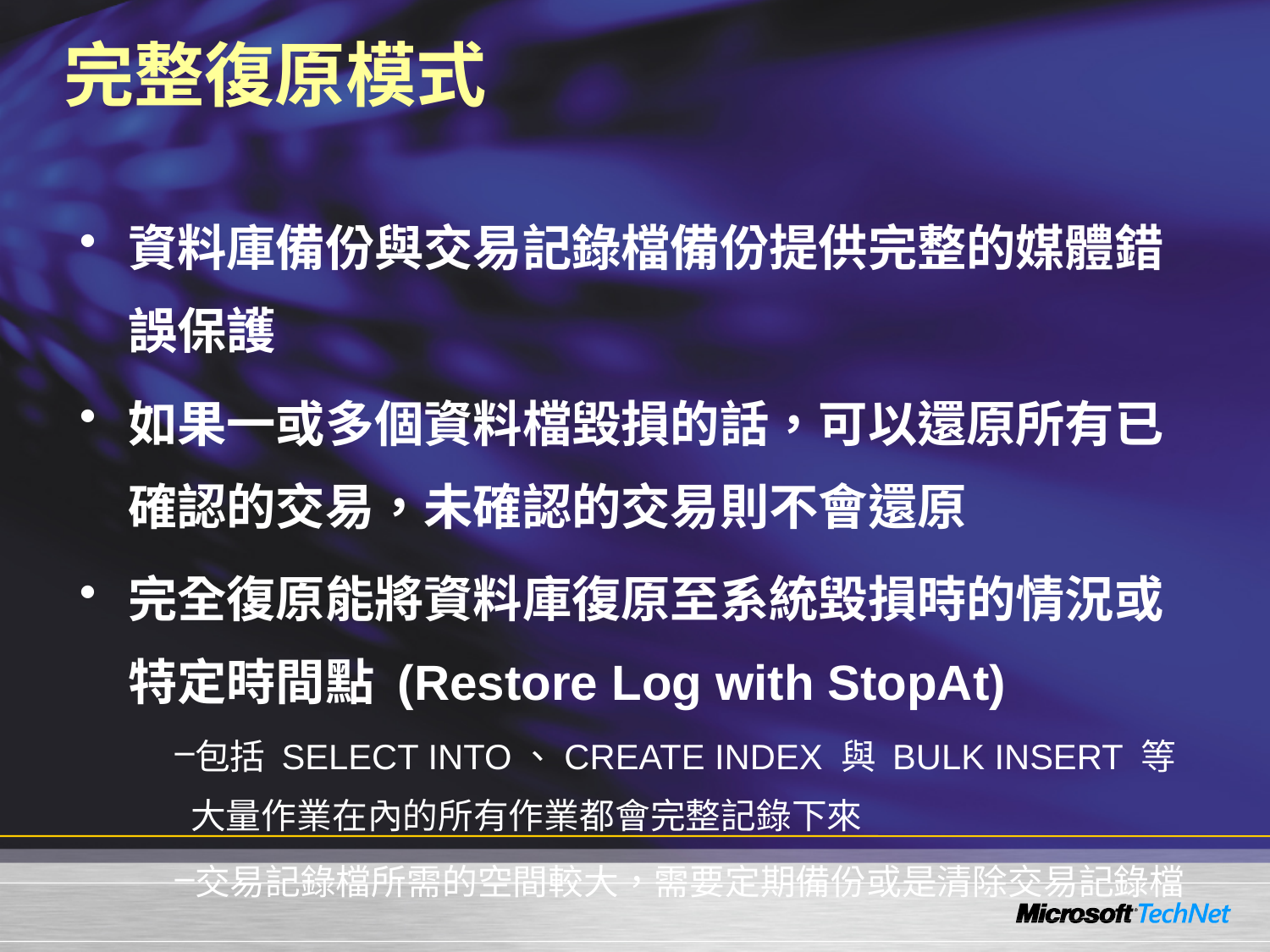

# 完整復原模式
資料庫備份與交易記錄檔備份提供完整的媒體錯誤保護
如果一或多個資料檔毀損的話，可以還原所有已確認的交易，未確認的交易則不會還原
完全復原能將資料庫復原至系統毀損時的情況或特定時間點 (Restore Log with StopAt)
包括 SELECT INTO、CREATE INDEX 與 BULK INSERT 等大量作業在內的所有作業都會完整記錄下來
交易記錄檔所需的空間較大，需要定期備份或是清除交易記錄檔